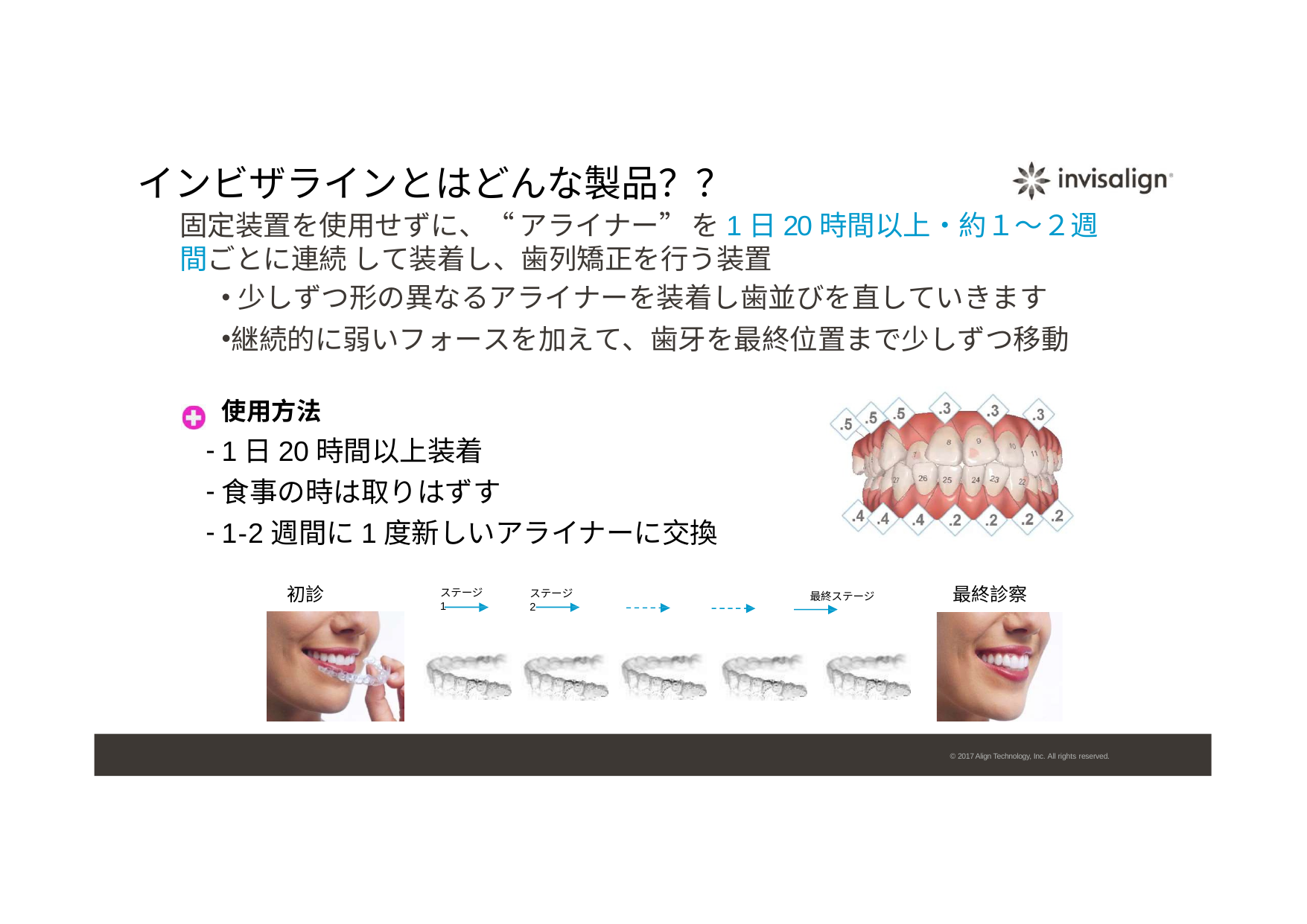

# インビザラインとはどんな製品？？

固定装置を使用せずに、“アライナー”を1日20時間以上・約１～２週間ごとに連続 して装着し、歯列矯正を行う装置
少しずつ形の異なるアライナーを装着し歯並びを直していきます
継続的に弱いフォースを加えて、歯牙を最終位置まで少しずつ移動

使用方法
1日20時間以上装着
食事の時は取りはずす
1-2週間に1度新しいアライナーに交換

初診
最終診察
ステージ1
ステージ2
最終ステージ

© 2017 Align Technology, Inc. All rights reserved.